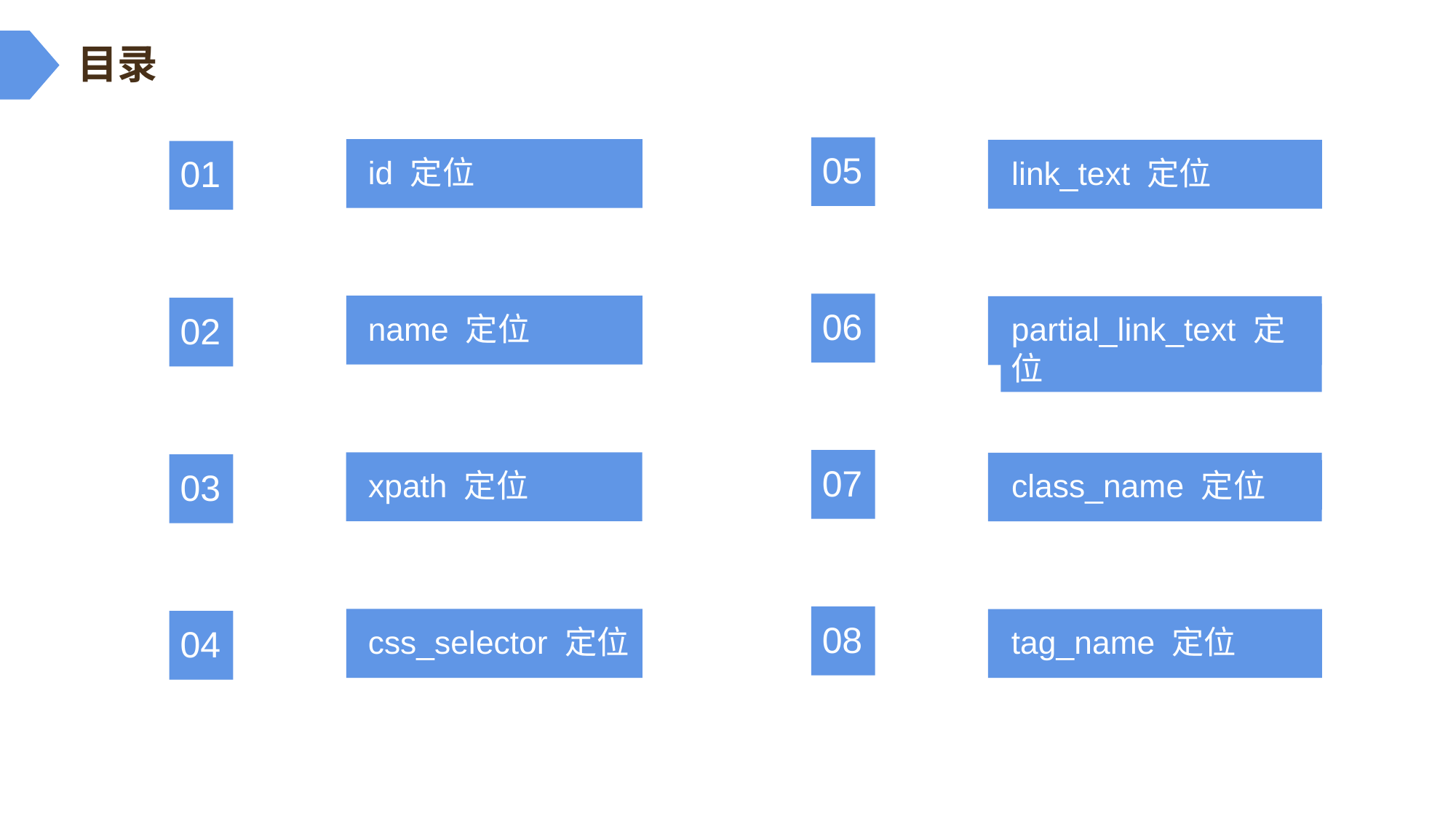

目录

05

link_text 定位

06

partial_link_text 定位

07

class_name 定位

08

tag_name 定位

id 定位

01

name 定位

02

xpath 定位

03

css_selector 定位

04